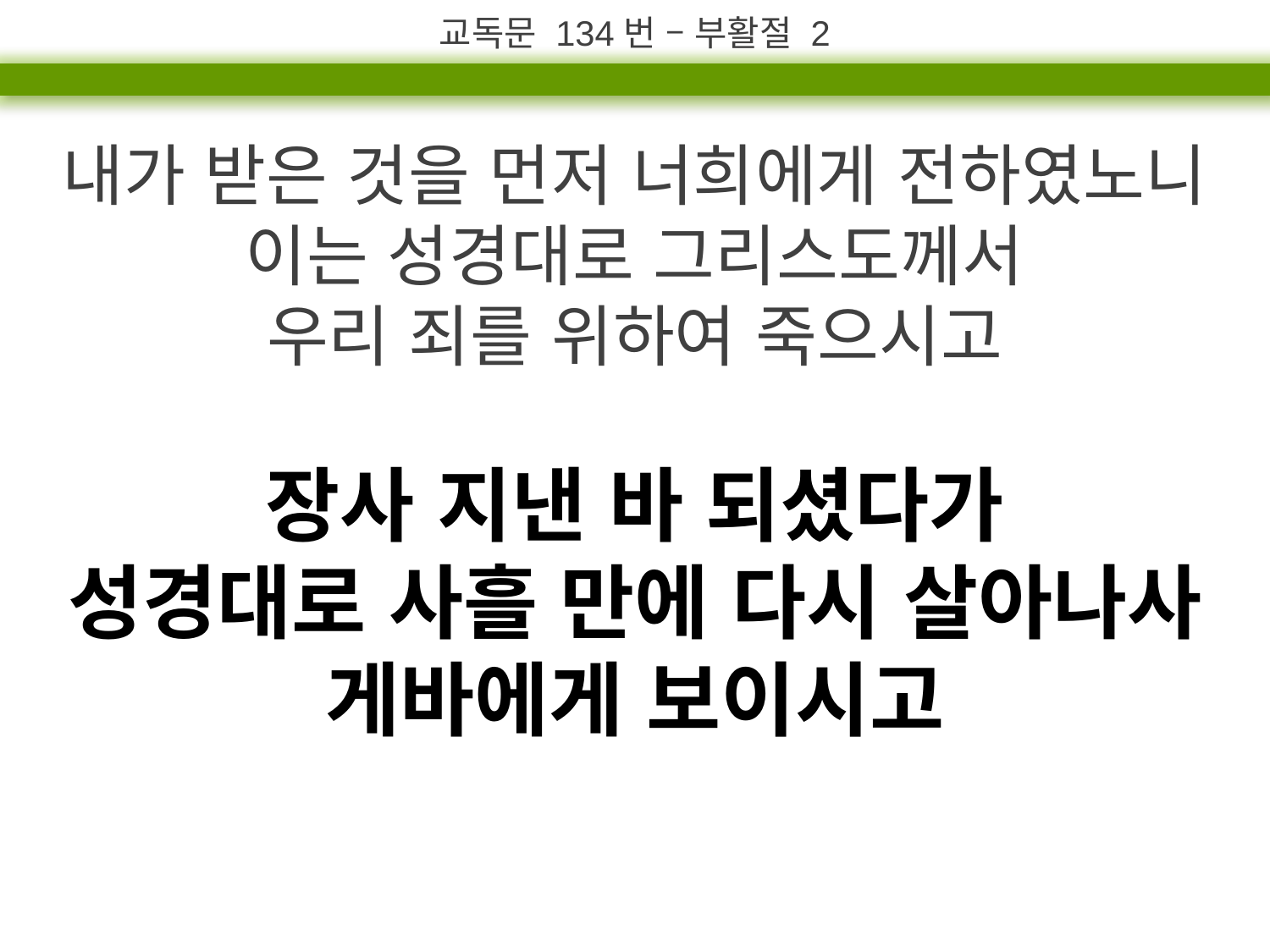

교독문 134번 – 부활절 2

내가 받은 것을 먼저 너희에게 전하였노니 이는 성경대로 그리스도께서
우리 죄를 위하여 죽으시고
장사 지낸 바 되셨다가
성경대로 사흘 만에 다시 살아나사
게바에게 보이시고